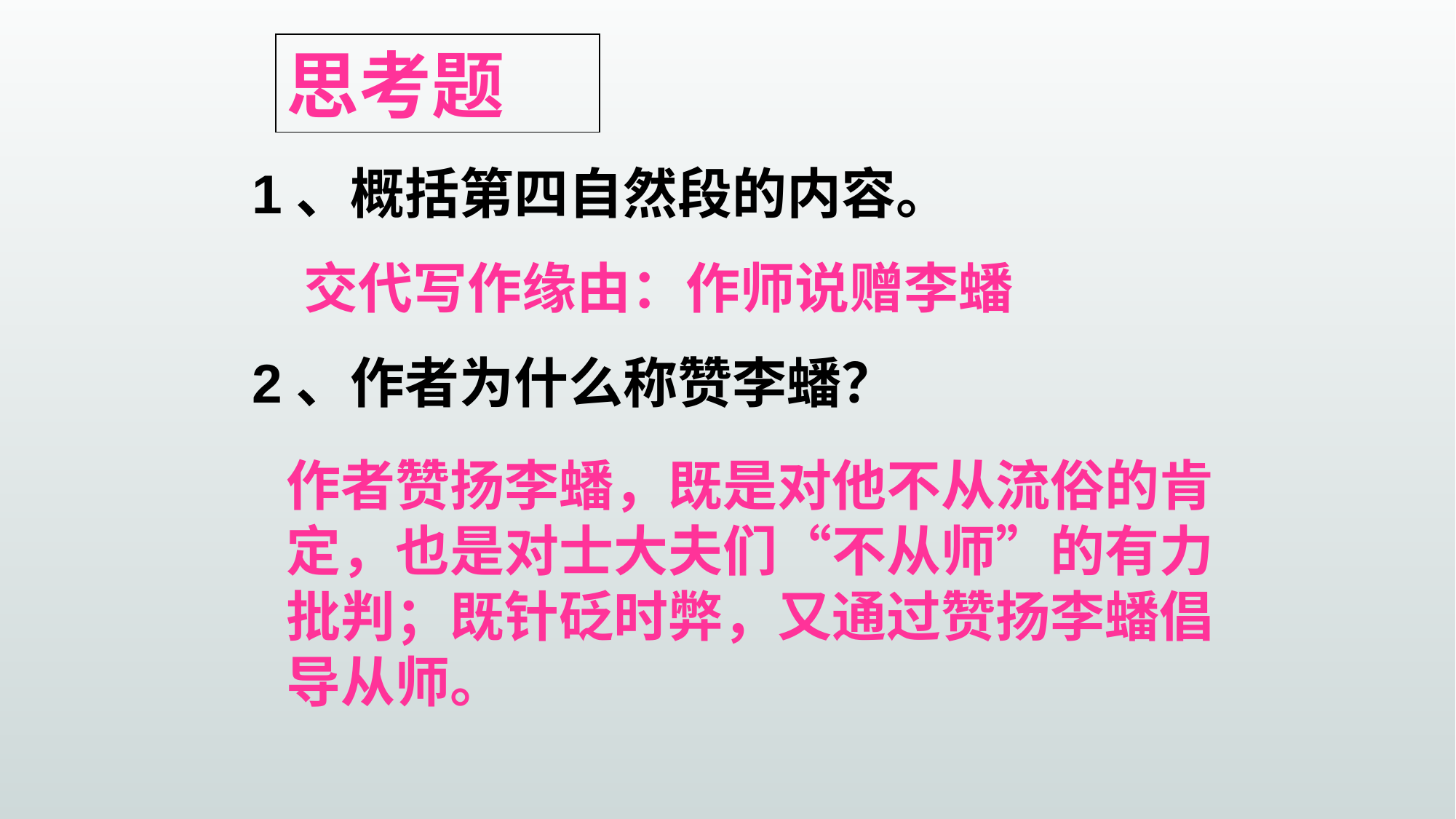

思考题
1、概括第四自然段的内容。
交代写作缘由：作师说赠李蟠
2、作者为什么称赞李蟠？

作者赞扬李蟠，既是对他不从流俗的肯定，也是对士大夫们“不从师”的有力批判；既针砭时弊，又通过赞扬李蟠倡导从师。